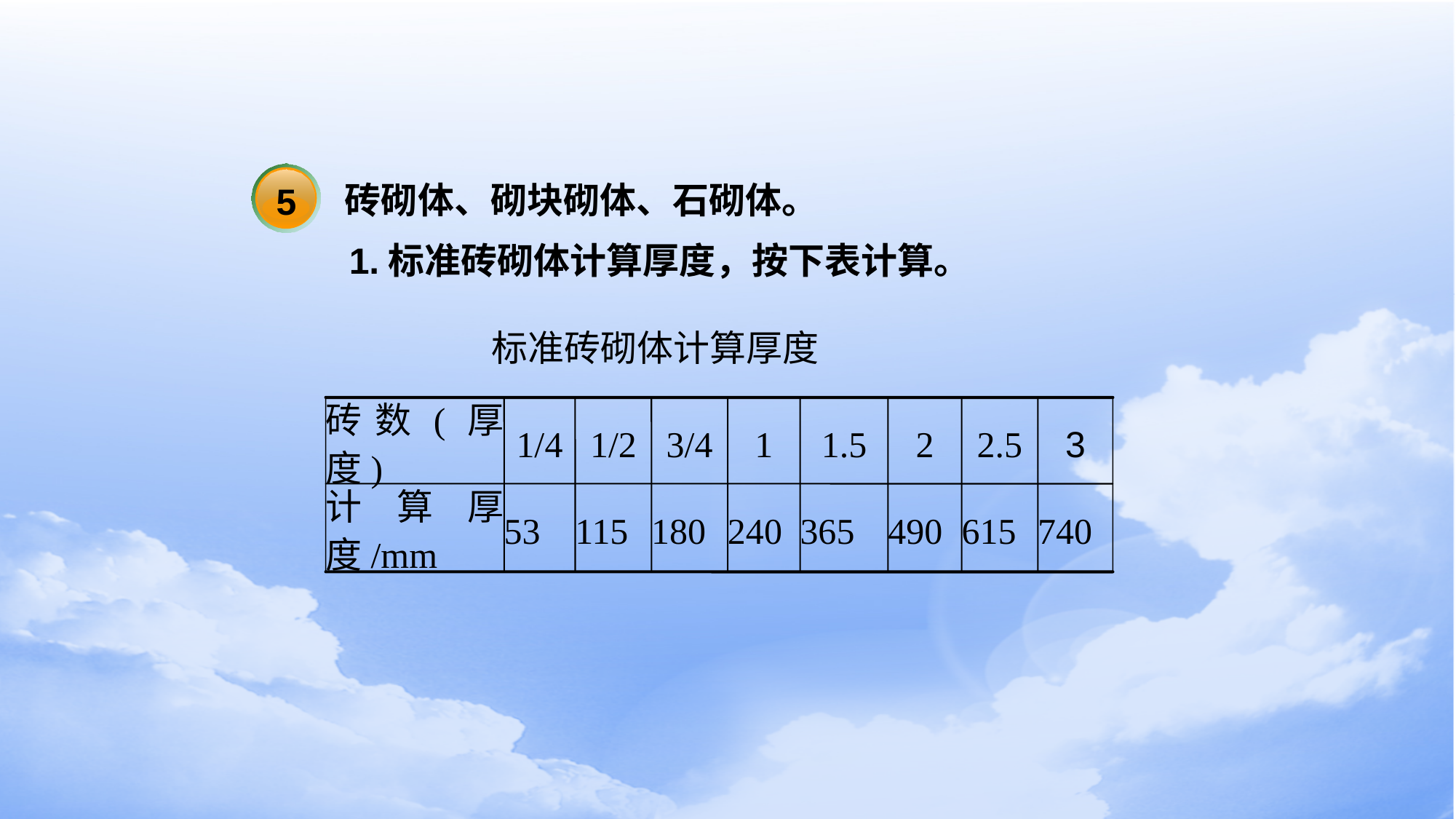

砖砌体、砌块砌体、石砌体。

5
1.标准砖砌体计算厚度，按下表计算。
标准砖砌体计算厚度
砖数(厚度)

1/4

1/2

3/4

1

1.5

2

2.5

3

计算厚度/mm

53
115
180
240
365
490
615
740